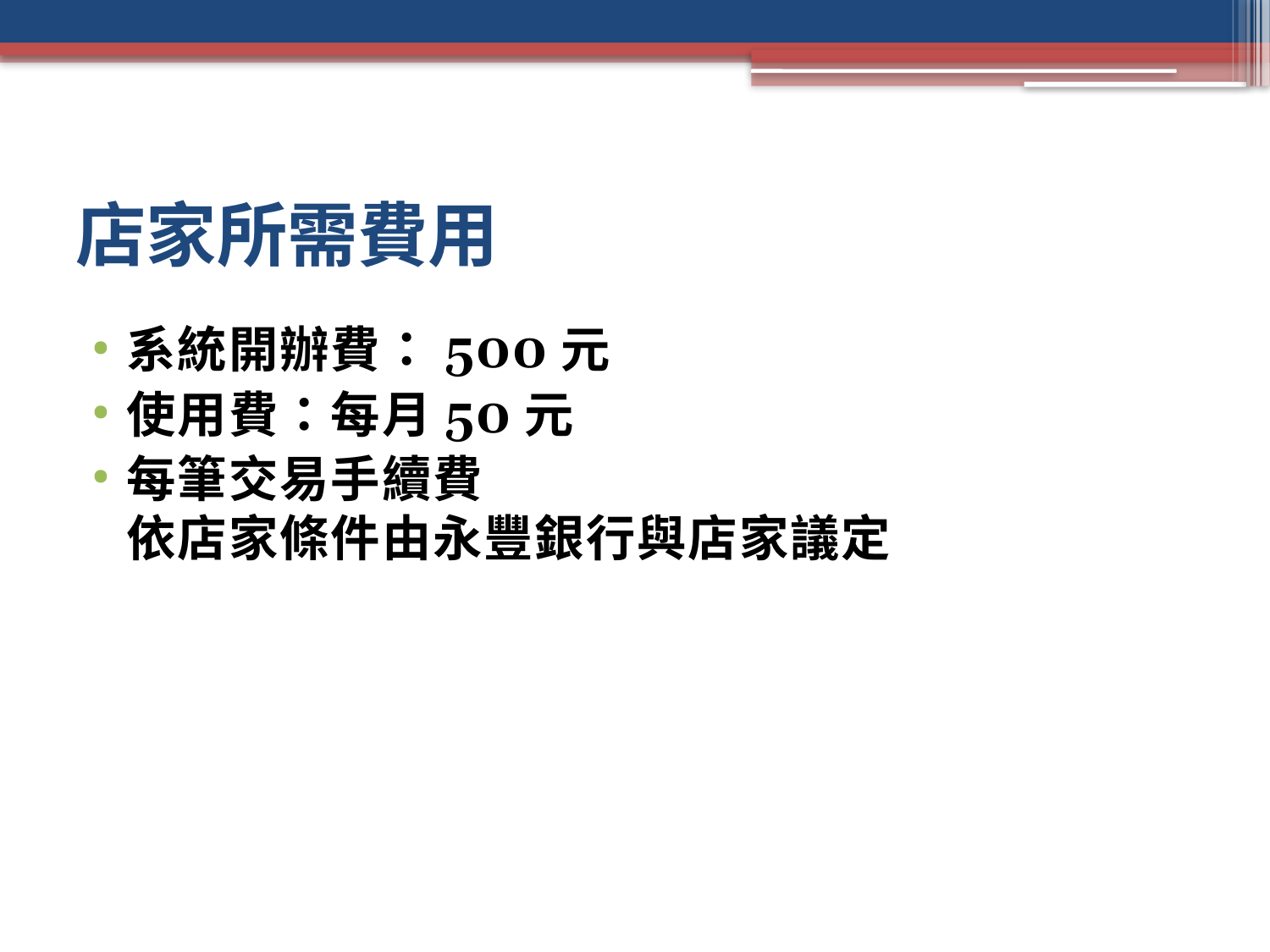

# 店家所需費用
系統開辦費：500元
使用費：每月50元
每筆交易手續費
依店家條件由永豐銀行與店家議定